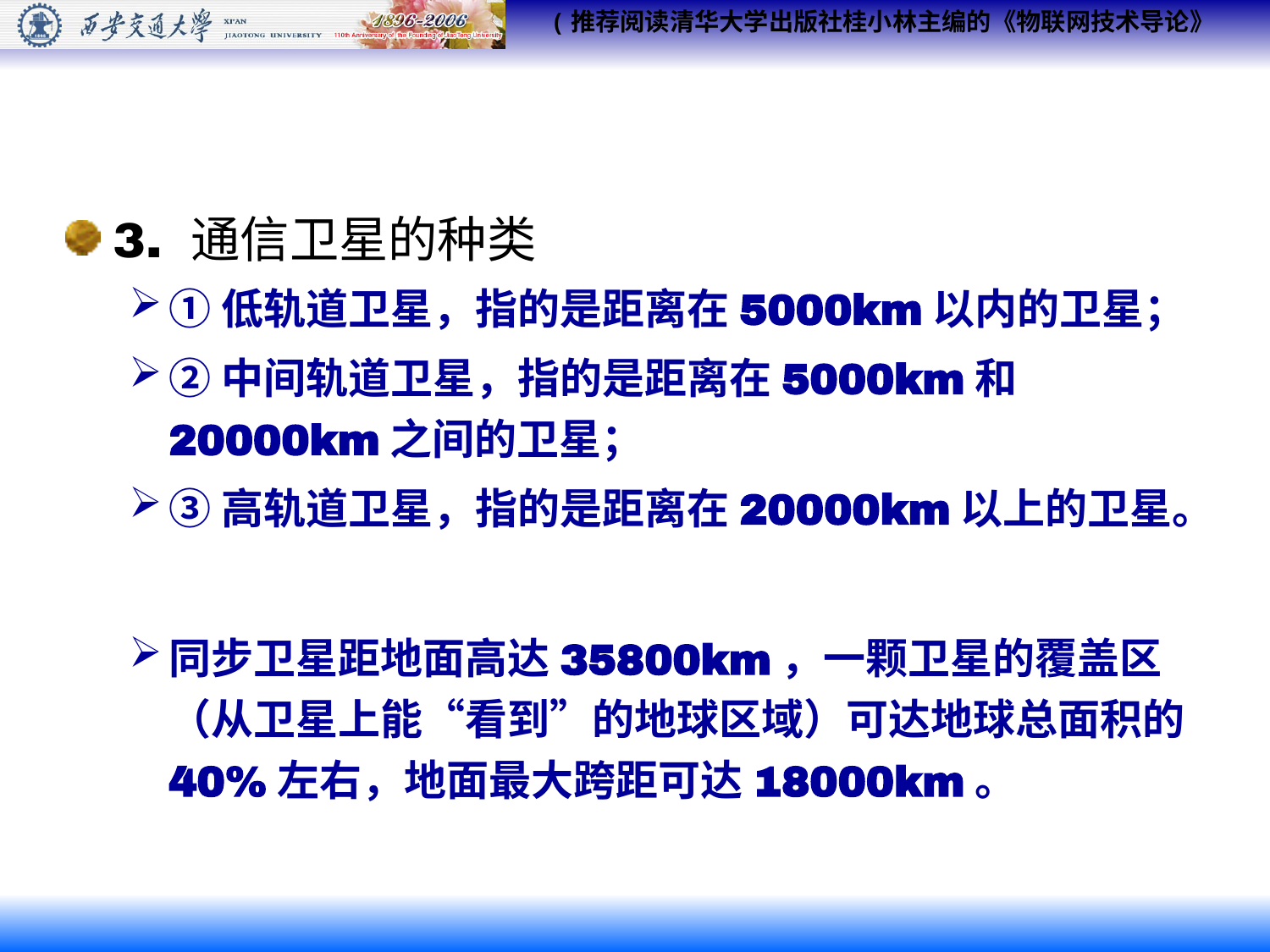

#
3. 通信卫星的种类
①低轨道卫星，指的是距离在5000km以内的卫星；
②中间轨道卫星，指的是距离在5000km和20000km之间的卫星；
③高轨道卫星，指的是距离在20000km以上的卫星。

同步卫星距地面高达35800km，一颗卫星的覆盖区（从卫星上能“看到”的地球区域）可达地球总面积的40%左右，地面最大跨距可达18000km。